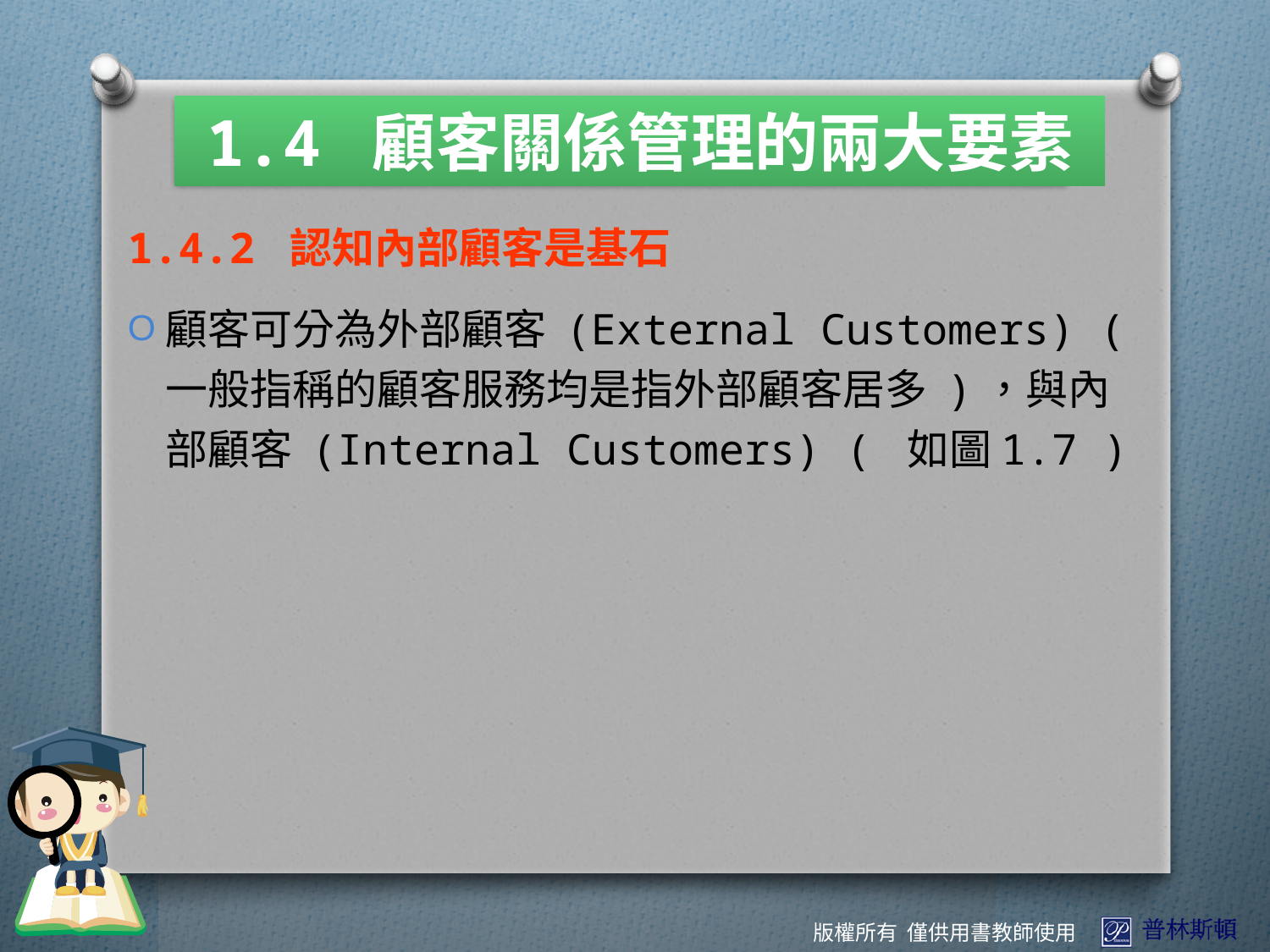

1.4 顧客關係管理的兩大要素
1.4.2 認知內部顧客是基石
顧客可分為外部顧客 (External Customers) ( 一般指稱的顧客服務均是指外部顧客居多 )，與內部顧客 (Internal Customers) ( 如圖1.7 )